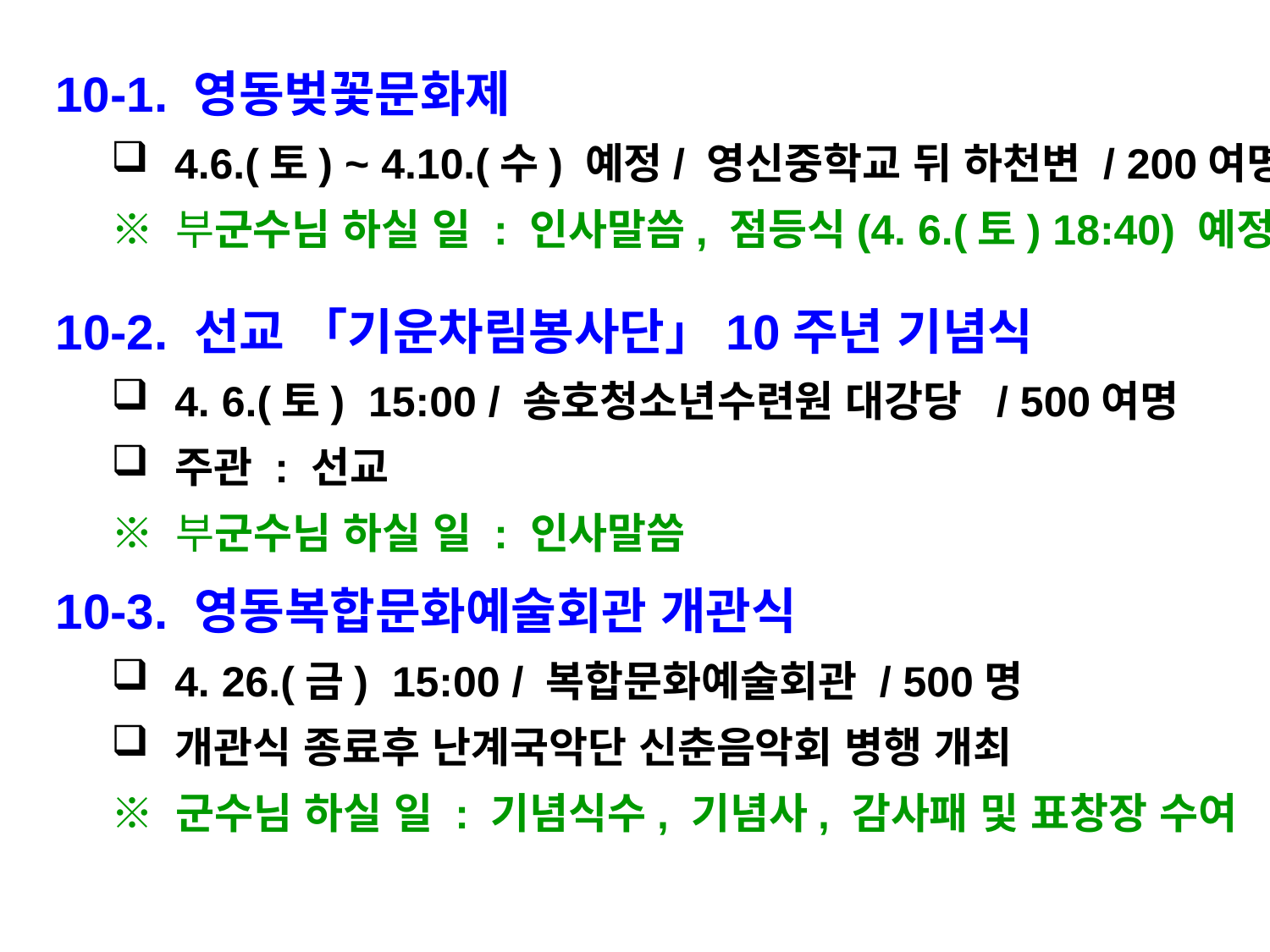

10-1. 영동벚꽃문화제
4.6.(토) ~ 4.10.(수) 예정/ 영신중학교 뒤 하천변 / 200여명
※ 부군수님 하실 일 : 인사말씀, 점등식(4. 6.(토) 18:40) 예정

10-2. 선교 「기운차림봉사단」10주년 기념식
4. 6.(토)  15:00 / 송호청소년수련원 대강당  / 500여명
주관 : 선교
※ 부군수님 하실 일 : 인사말씀

10-3. 영동복합문화예술회관 개관식
4. 26.(금)  15:00 / 복합문화예술회관 / 500명
개관식 종료후 난계국악단 신춘음악회 병행 개최
※ 군수님 하실 일 : 기념식수, 기념사, 감사패 및 표창장 수여